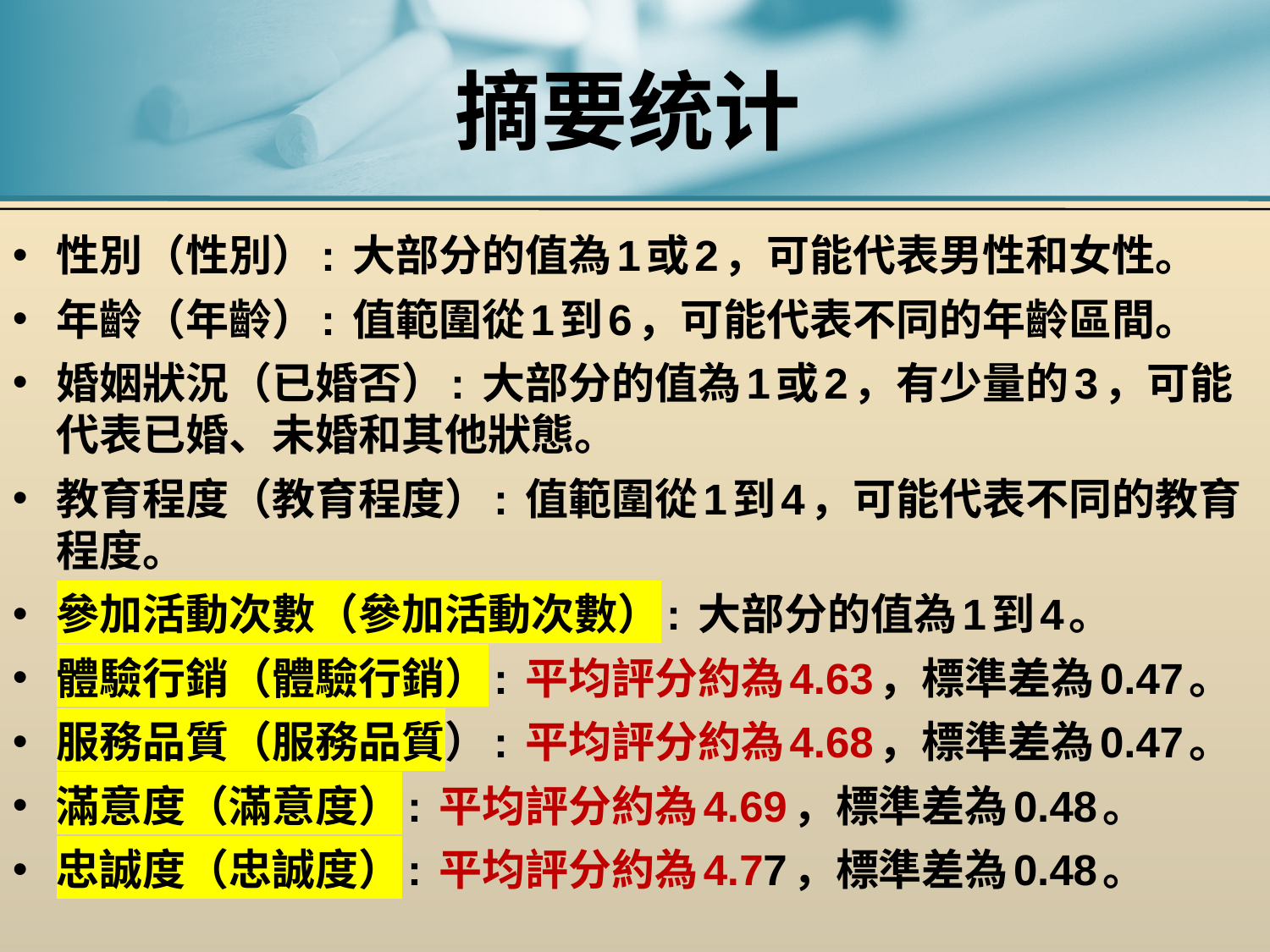

# 摘要统计
性別（性別）: 大部分的值為1或2，可能代表男性和女性。
年齡（年齡）: 值範圍從1到6，可能代表不同的年齡區間。
婚姻狀況（已婚否）: 大部分的值為1或2，有少量的3，可能代表已婚、未婚和其他狀態。
教育程度（教育程度）: 值範圍從1到4，可能代表不同的教育程度。
參加活動次數（參加活動次數）: 大部分的值為1到4。
體驗行銷（體驗行銷）: 平均評分約為4.63，標準差為0.47。
服務品質（服務品質）: 平均評分約為4.68，標準差為0.47。
滿意度（滿意度）: 平均評分約為4.69，標準差為0.48。
忠誠度（忠誠度）: 平均評分約為4.77，標準差為0.48。